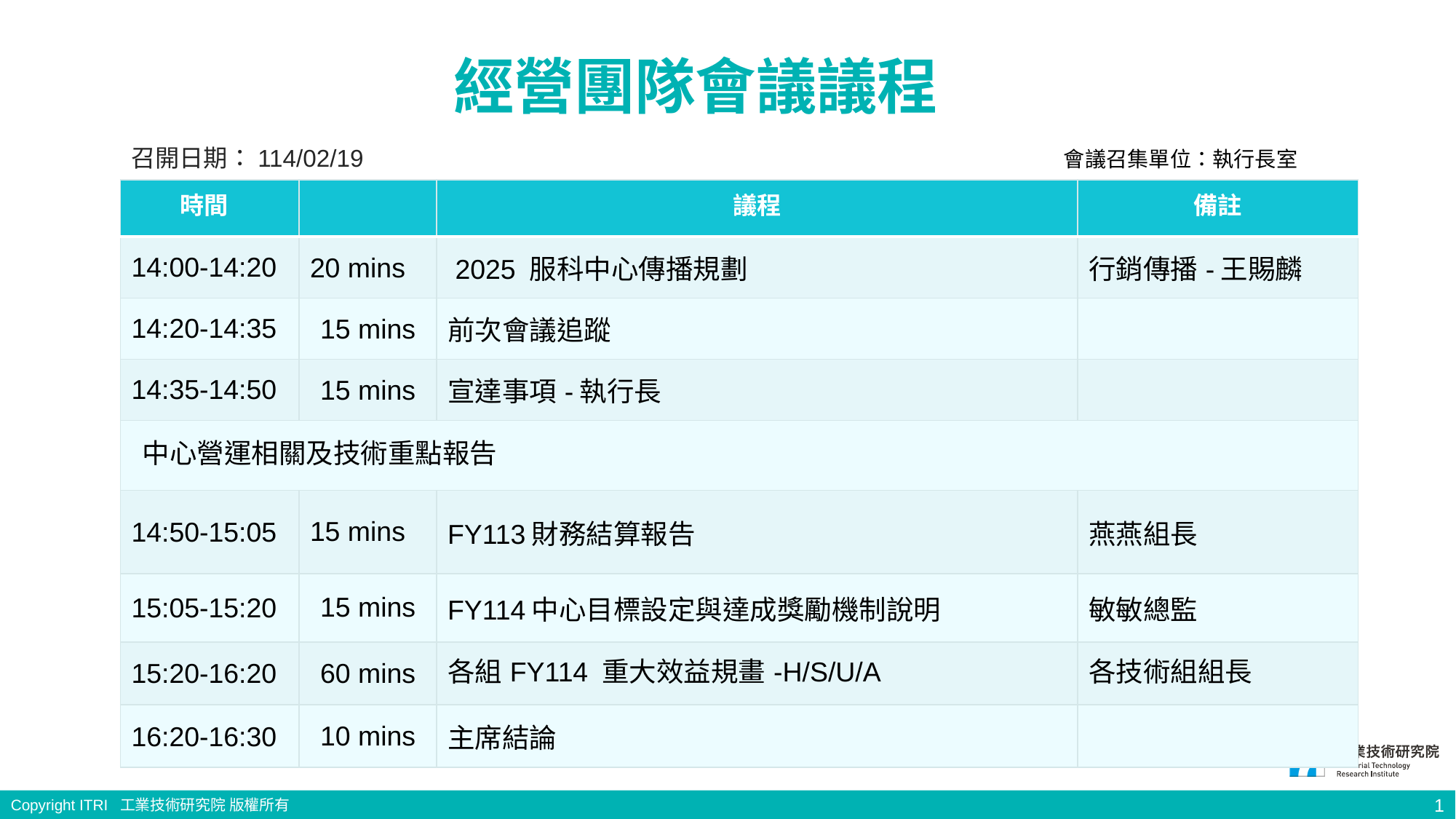

經營團隊會議議程
	      會議召集單位：執行長室
召開日期：114/02/19
| 時間 |  | 議程 | 備註 |
| --- | --- | --- | --- |
| 14:00-14:20 | 20 mins | 2025 服科中心傳播規劃 | 行銷傳播-王賜麟 |
| 14:20-14:35 | 15 mins | 前次會議追蹤 |  |
| 14:35-14:50 | 15 mins | 宣達事項-執行長 |  |
| 中心營運相關及技術重點報告 |  |  |  |
| 14:50-15:05 | 15 mins | FY113財務結算報告 | 燕燕組長 |
| 15:05-15:20 | 15 mins | FY114中心目標設定與達成獎勵機制說明 | 敏敏總監 |
| 15:20-16:20 | 60 mins | 各組FY114 重大效益規畫-H/S/U/A | 各技術組組長 |
| 16:20-16:30 | 10 mins | 主席結論 |  |
註: 以上議程，視會議情況作彈性調整
1